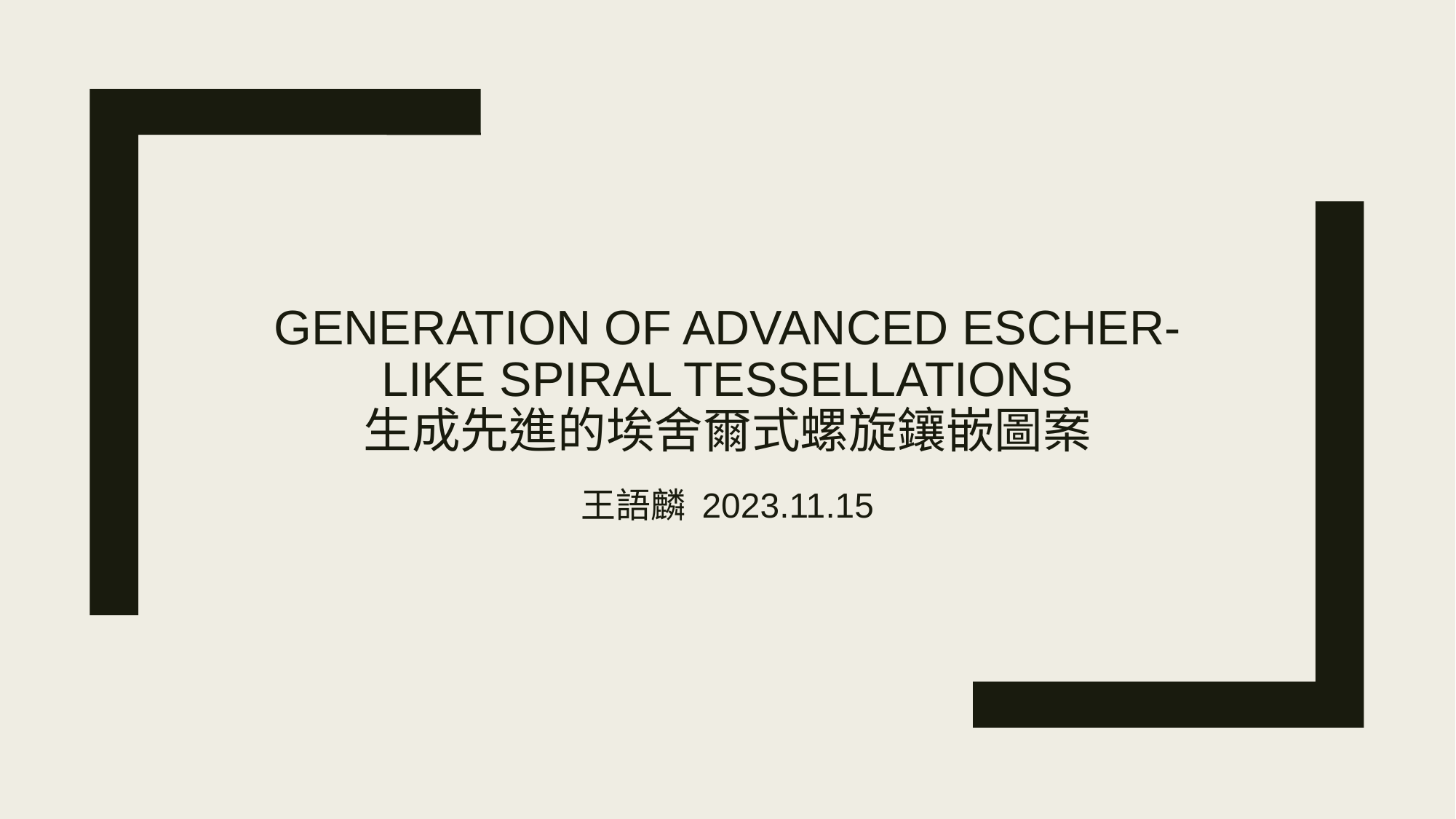

# Generation of advanced Escher-like spiral tessellations 生成先進的埃舍爾式螺旋鑲嵌圖案
王語麟 2023.11.15